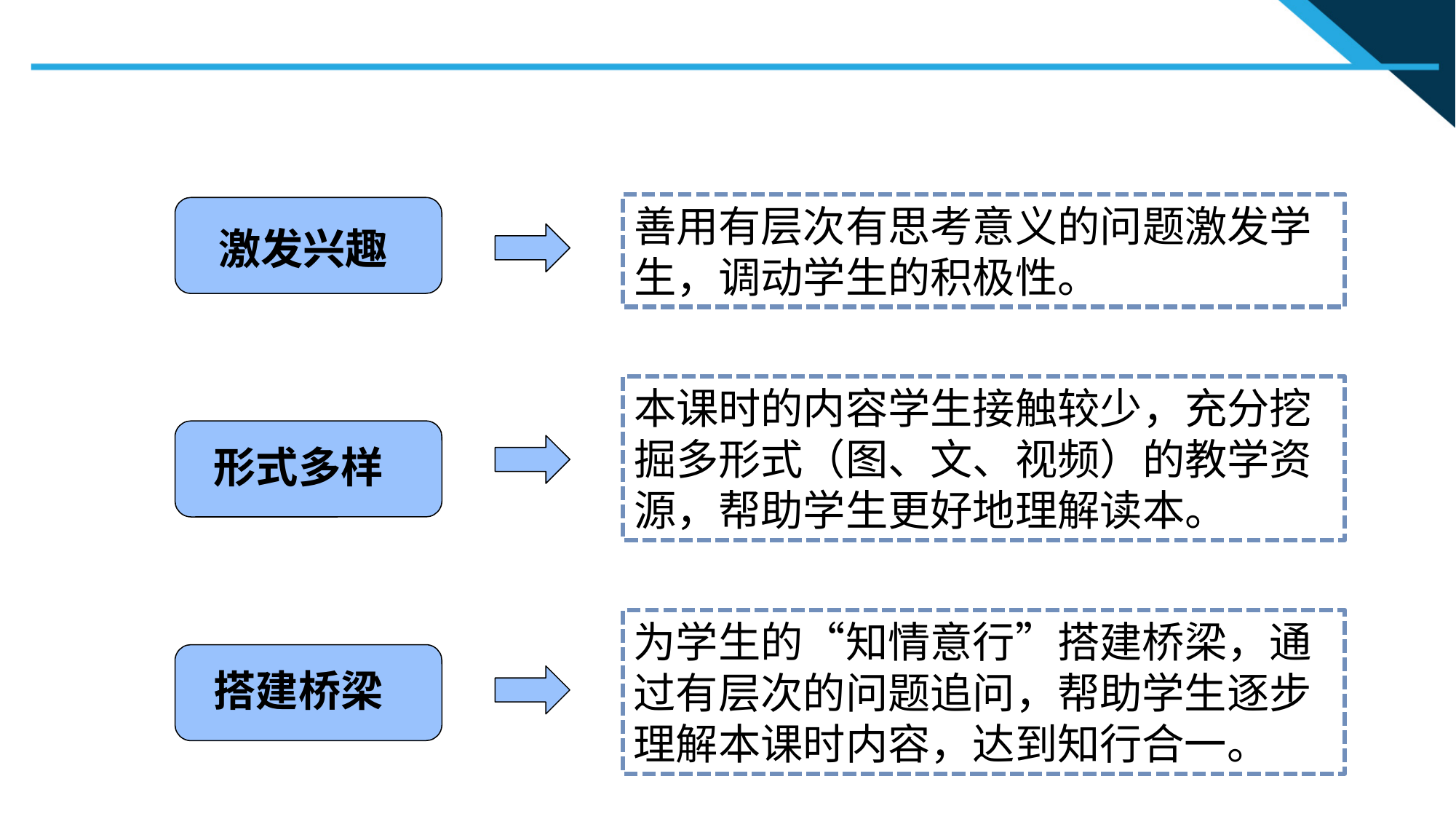

善用有层次有思考意义的问题激发学生，调动学生的积极性。

激发兴趣

本课时的内容学生接触较少，充分挖掘多形式（图、文、视频）的教学资源，帮助学生更好地理解读本。

形式多样

为学生的“知情意行”搭建桥梁，通过有层次的问题追问，帮助学生逐步理解本课时内容，达到知行合一。

搭建桥梁